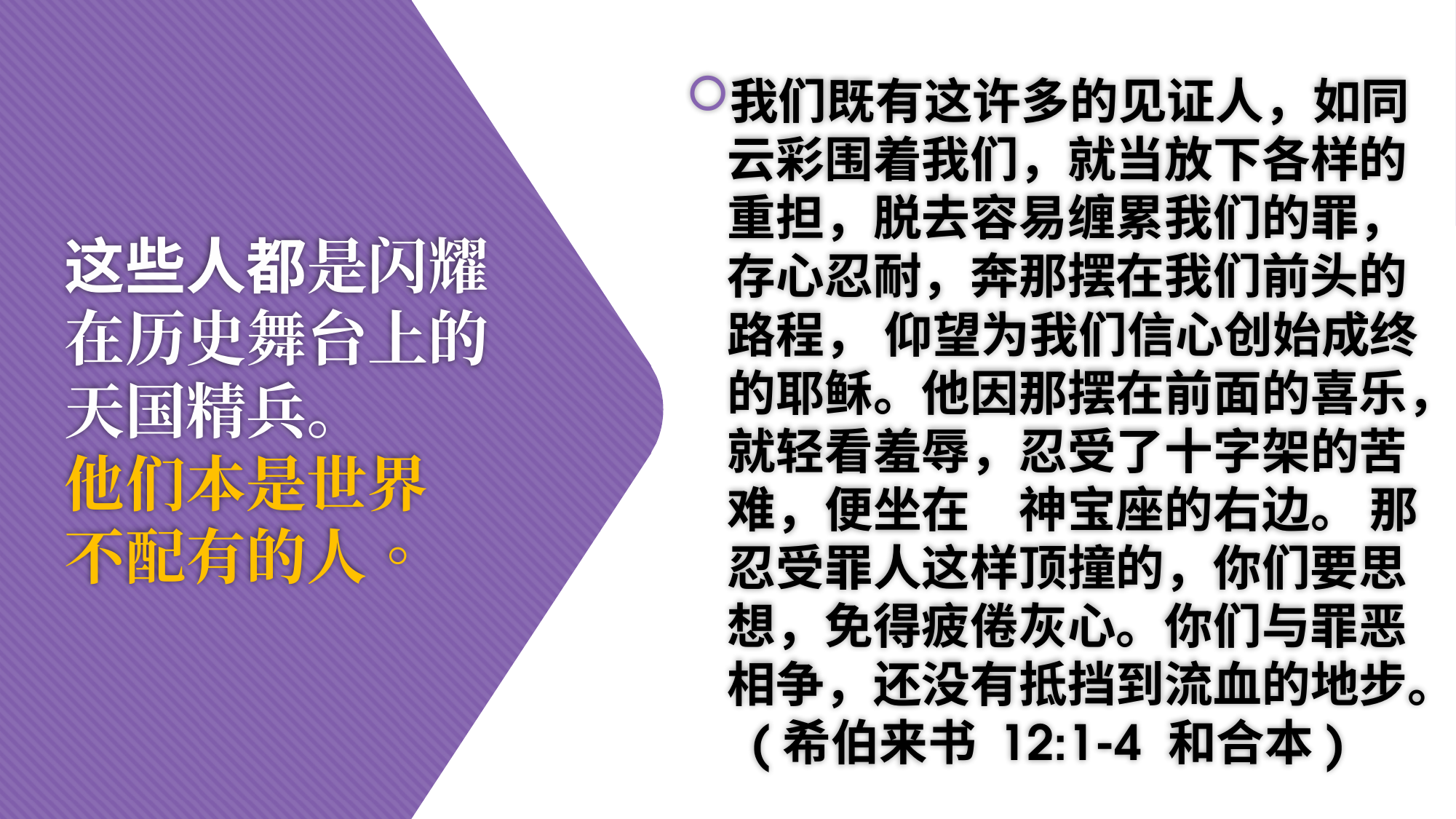

我们既有这许多的见证人，如同云彩围着我们，就当放下各样的重担，脱去容易缠累我们的罪，存心忍耐，奔那摆在我们前头的路程， 仰望为我们信心创始成终的耶稣。他因那摆在前面的喜乐，就轻看羞辱，忍受了十字架的苦难，便坐在　神宝座的右边。 那忍受罪人这样顶撞的，你们要思想，免得疲倦灰心。你们与罪恶相争，还没有抵挡到流血的地步。 (希伯来书 12:1-4 和合本)

# 这些人都是闪耀 在历史舞台上的 天国精兵。 他们本是世界 不配有的人。